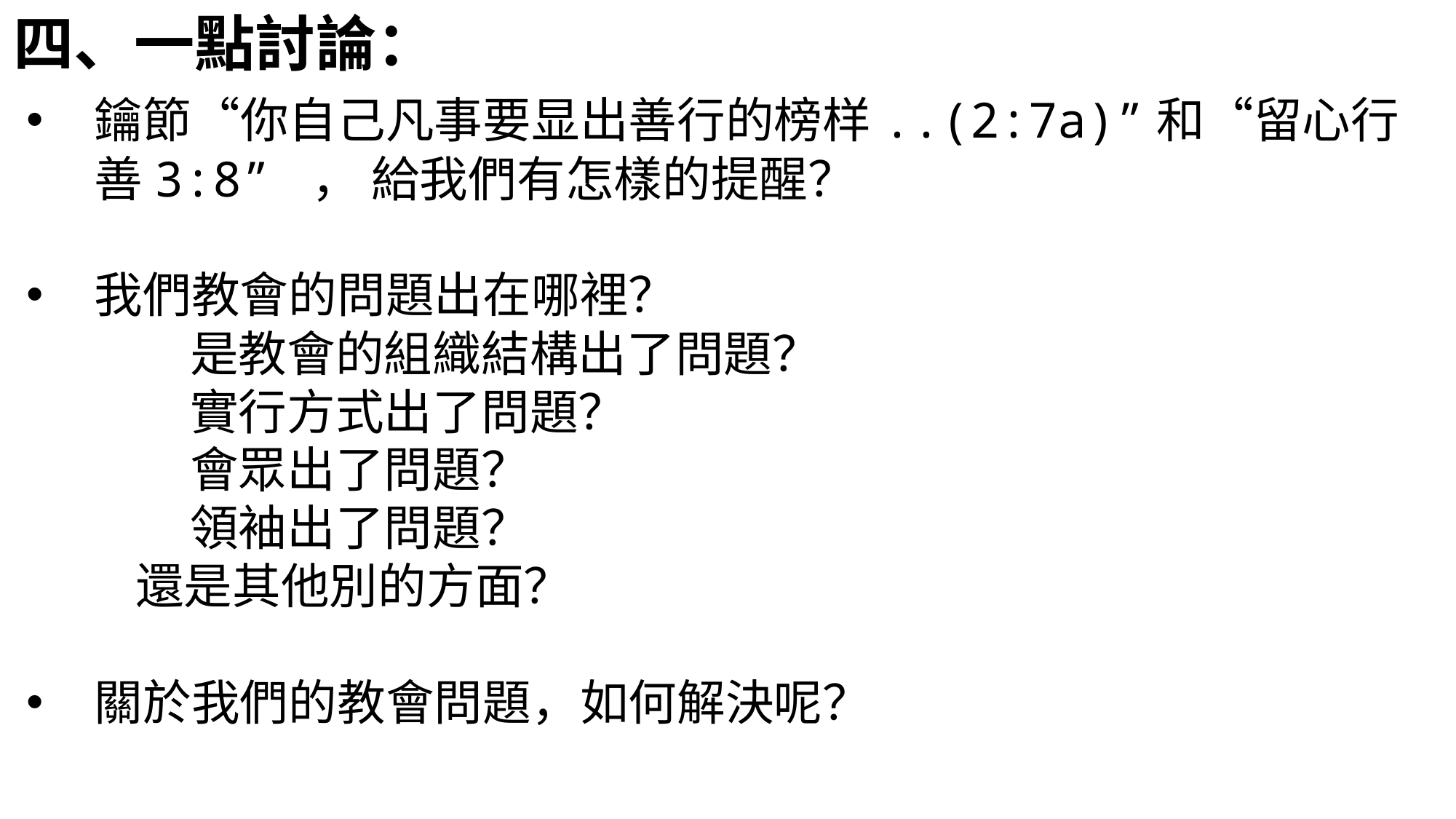

四、一點討論：
鑰節“你自己凡事要显出善行的榜样..(2:7a)”和“留心行善3:8” ， 給我們有怎樣的提醒？

我們教會的問題出在哪裡？
	是教會的組織結構出了問題？
	實行方式出了問題？
	會眾出了問題？
	領袖出了問題？
還是其他別的方面？

關於我們的教會問題，如何解決呢？